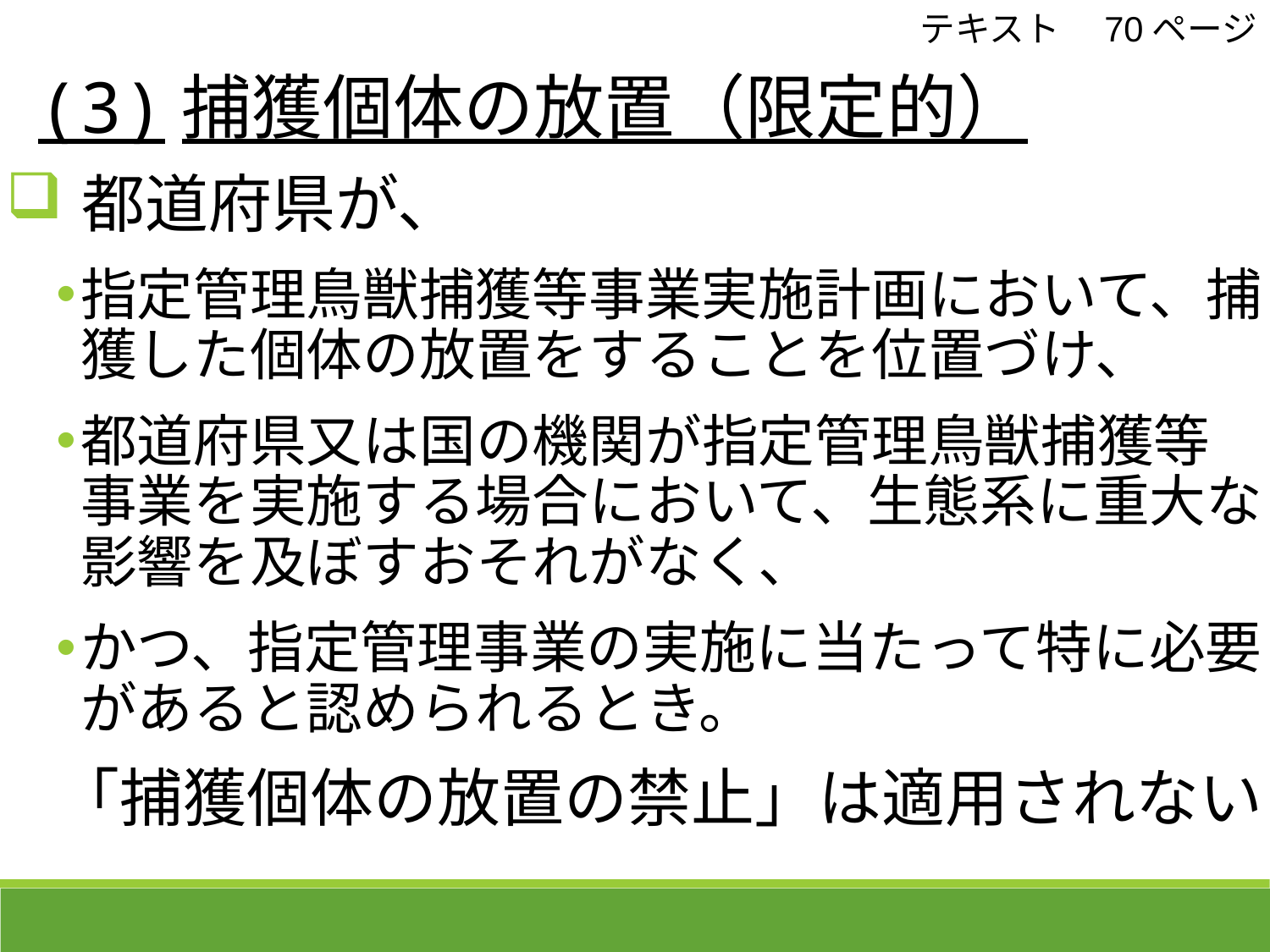

テキスト　70ページ
 (3)捕獲個体の放置（限定的）
都道府県が、
指定管理鳥獣捕獲等事業実施計画において、捕獲した個体の放置をすることを位置づけ、
都道府県又は国の機関が指定管理鳥獣捕獲等事業を実施する場合において、生態系に重大な影響を及ぼすおそれがなく、
かつ、指定管理事業の実施に当たって特に必要があると認められるとき。
「捕獲個体の放置の禁止」は適用されない